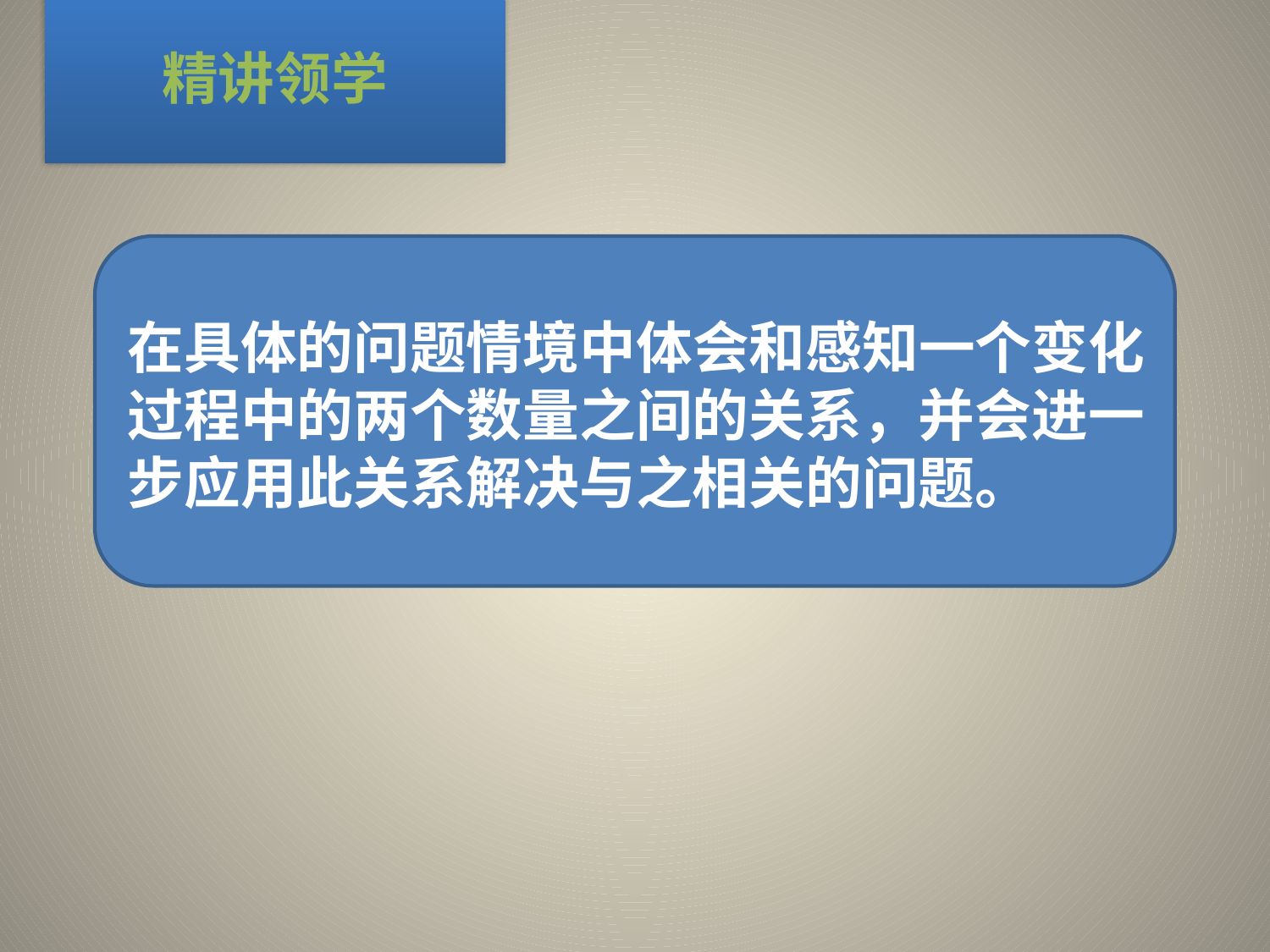

# 精讲领学

在具体的问题情境中体会和感知一个变化过程中的两个数量之间的关系，并会进一步应用此关系解决与之相关的问题。